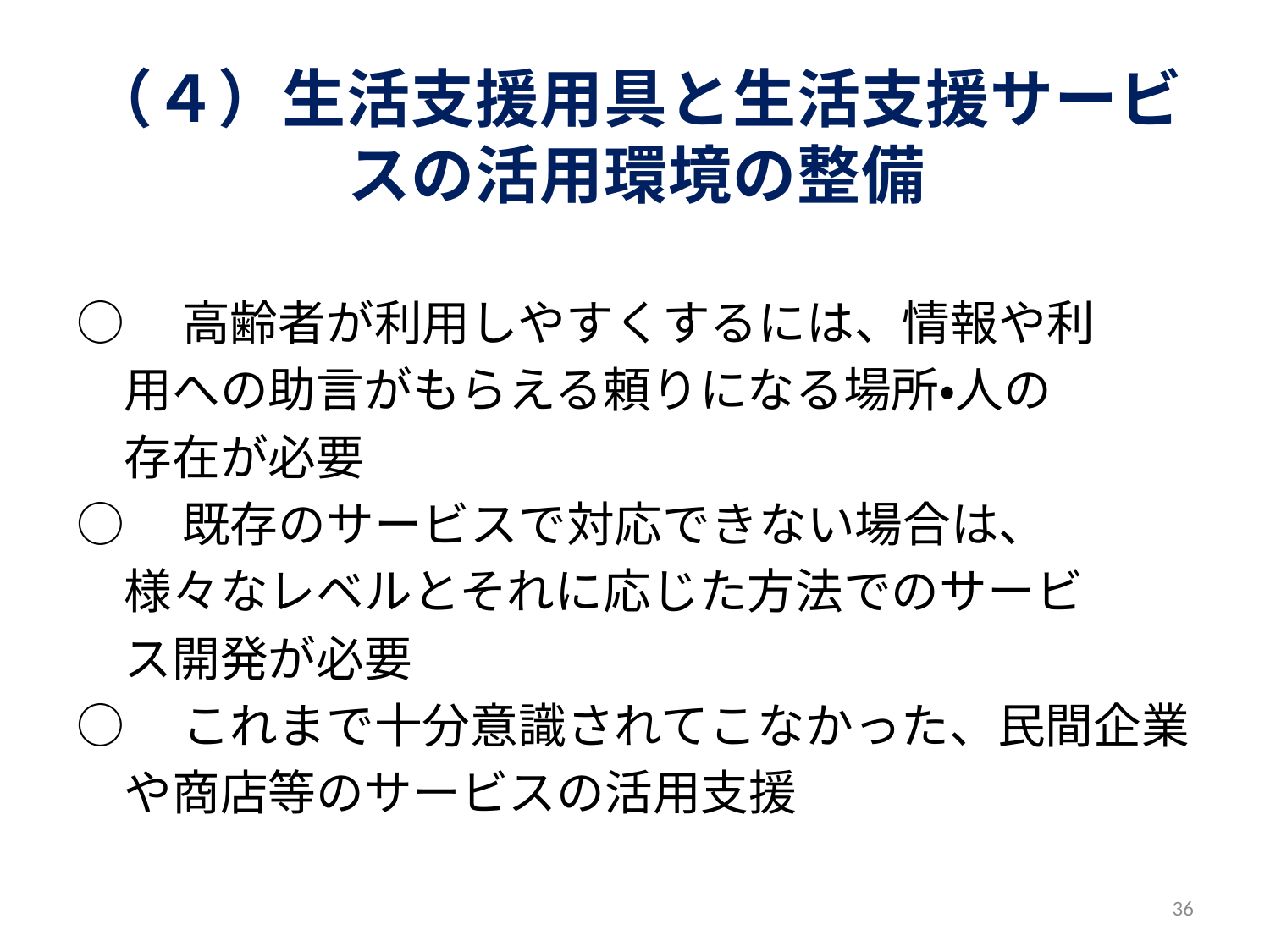

# （４）生活支援用具と生活支援サービスの活用環境の整備
○　高齢者が利用しやすくするには、情報や利
　用への助言がもらえる頼りになる場所・人の
　存在が必要
○　既存のサービスで対応できない場合は、
　様々なレベルとそれに応じた方法でのサービ
　ス開発が必要
○　これまで十分意識されてこなかった、民間企業
　や商店等のサービスの活用支援
36